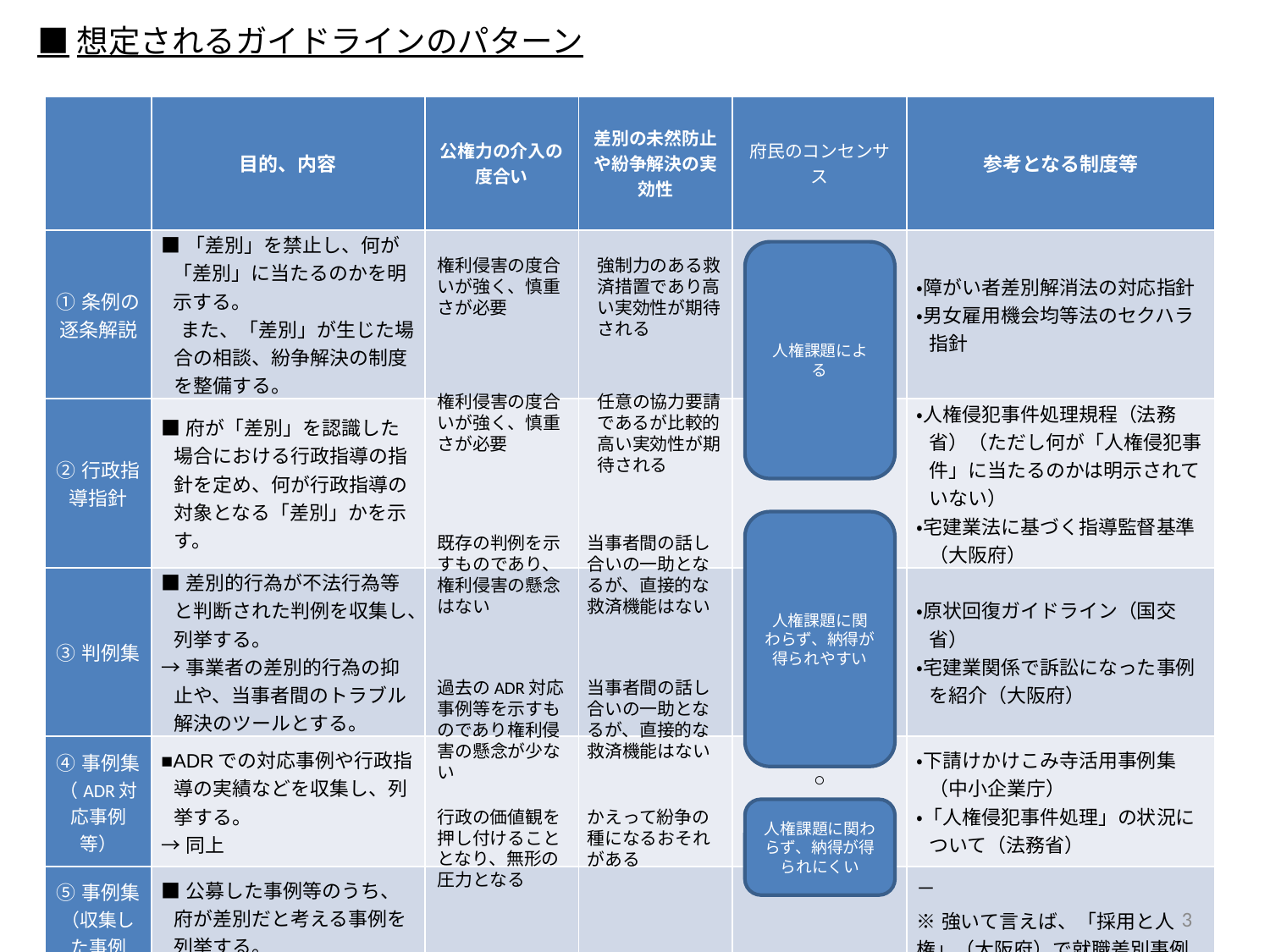

■想定されるガイドラインのパターン
|  | 目的、内容 | 公権力の介入の度合い | 差別の未然防止や紛争解決の実効性 | 府民のコンセンサス | 参考となる制度等 |
| --- | --- | --- | --- | --- | --- |
| ①条例の 逐条解説 | ■「差別」を禁止し、何が「差別」に当たるのかを明示する。 　また、「差別」が生じた場合の相談、紛争解決の制度を整備する。 |  |  | △ | ・障がい者差別解消法の対応指針 ・男女雇用機会均等法のセクハラ指針 |
| ②行政指導指針 | ■府が「差別」を認識した場合における行政指導の指針を定め、何が行政指導の対象となる「差別」かを示す。 |  |  | △ | ・人権侵犯事件処理規程（法務省）（ただし何が「人権侵犯事件」に当たるのかは明示されていない） ・宅建業法に基づく指導監督基準（大阪府） |
| ③判例集 | ■差別的行為が不法行為等と判断された判例を収集し、列挙する。 →事業者の差別的行為の抑止や、当事者間のトラブル解決のツールとする。 |  |  | ◎ | ・原状回復ガイドライン（国交省） ・宅建業関係で訴訟になった事例を紹介（大阪府） |
| ④事例集 （ADR対応事例等） | ■ADRでの対応事例や行政指導の実績などを収集し、列挙する。 →同上 |  |  | ○ | ・下請けかけこみ寺活用事例集（中小企業庁） ・「人権侵犯事件処理」の状況について（法務省） |
| ⑤事例集 （収集した事例等） | ■公募した事例等のうち、府が差別だと考える事例を列挙する。 →同上 |  |  |  | － ※強いて言えば、「採用と人権」（大阪府）で就職差別事例を記載しているケースあり |
人権課題による
権利侵害の度合いが強く、慎重さが必要
強制力のある救済措置であり高い実効性が期待される
権利侵害の度合いが強く、慎重さが必要
任意の協力要請であるが比較的高い実効性が期待される
人権課題に関わらず、納得が得られやすい
既存の判例を示すものであり、権利侵害の懸念はない
当事者間の話し合いの一助となるが、直接的な救済機能はない
過去のADR対応事例等を示すものであり権利侵害の懸念が少ない
当事者間の話し合いの一助となるが、直接的な救済機能はない
人権課題に関わらず、納得が得られにくい
行政の価値観を押し付けることとなり、無形の圧力となる
かえって紛争の種になるおそれがある
3